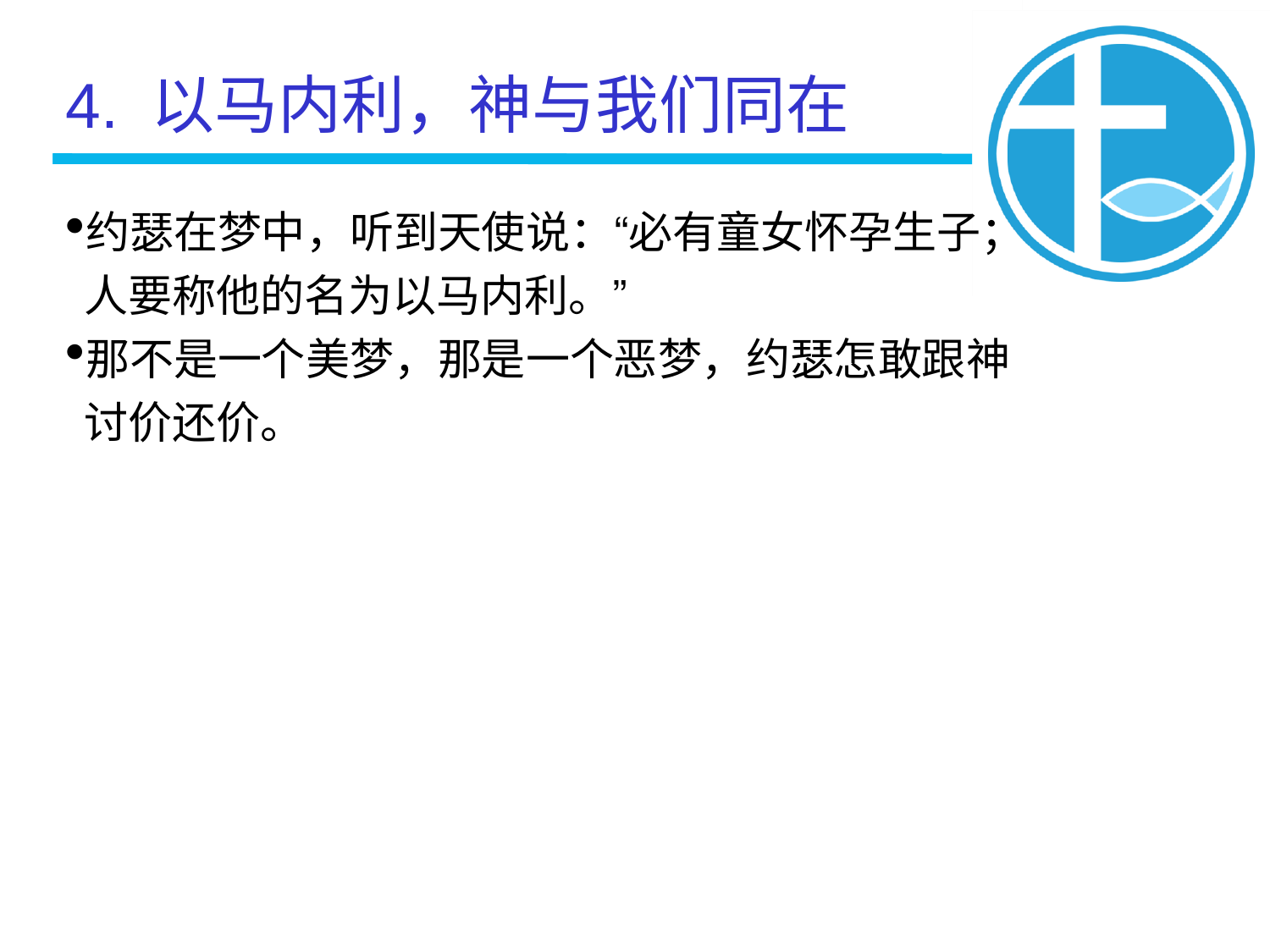

4. 以马内利，神与我们同在
约瑟在梦中，听到天使说：“必有童女怀孕生子；人要称他的名为以马内利。”
那不是一个美梦，那是一个恶梦，约瑟怎敢跟神讨价还价。